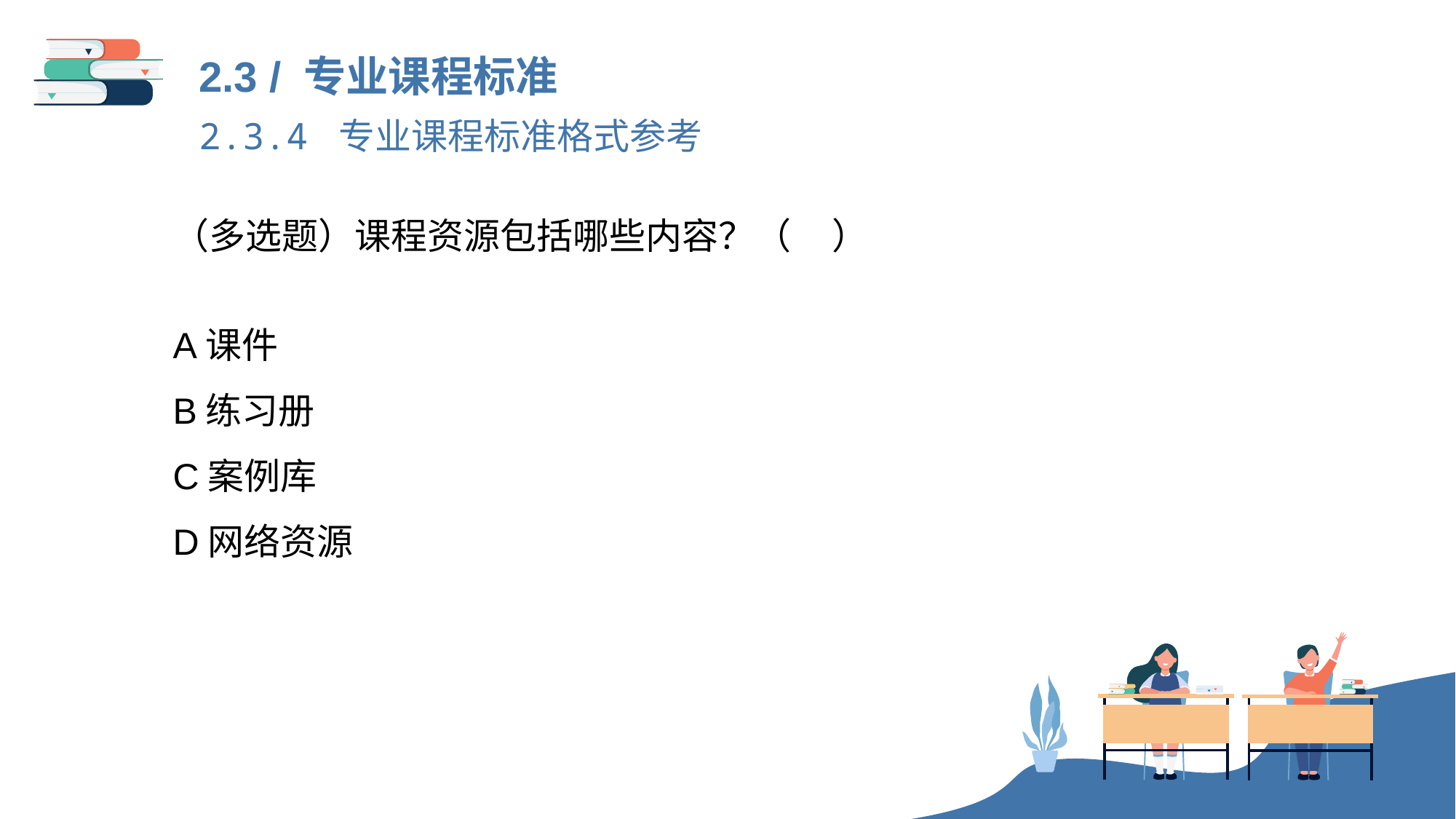

2.3 / 专业课程标准
2.3.4 专业课程标准格式参考
（多选题）课程资源包括哪些内容？（     ）

A课件
B练习册
C案例库
D网络资源